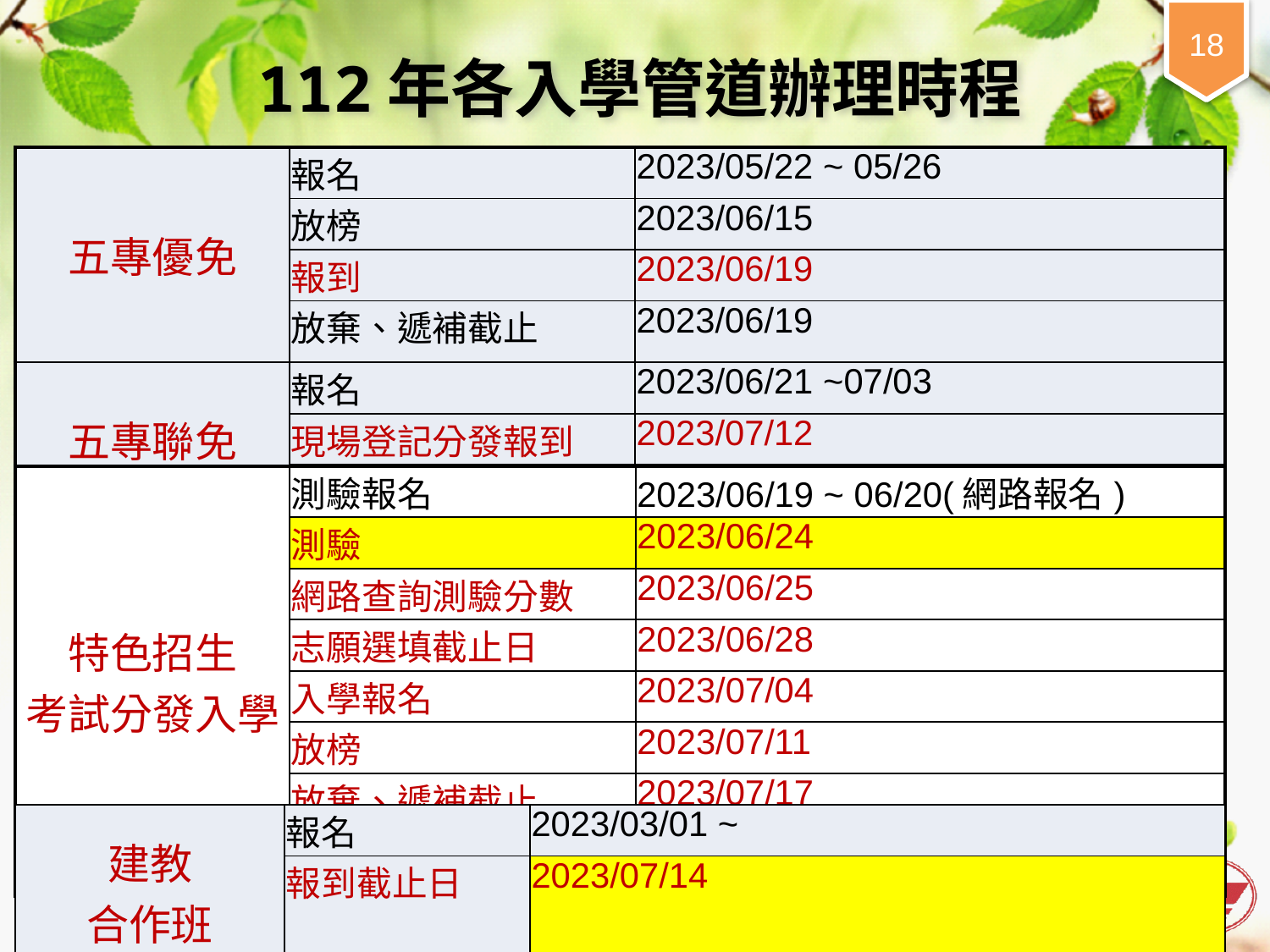

112年各入學管道辦理時程
| 五專優免 | 報名 | 2023/05/22 ~ 05/26 |
| --- | --- | --- |
|  | 放榜 | 2023/06/15 |
|  | 報到 | 2023/06/19 |
|  | 放棄、遞補截止 | 2023/06/19 |
| 五專聯免 | 報名 | 2023/06/21 ~07/03 |
|  | 現場登記分發報到 | 2023/07/12 |
|  | 放棄、遞補截止 | 2023/07/17 |
| 特色招生 考試分發入學 | 測驗報名 | 2023/06/19 ~ 06/20(網路報名) |
| --- | --- | --- |
|  | 測驗 | 2023/06/24 |
|  | 網路查詢測驗分數 | 2023/06/25 |
|  | 志願選填截止日 | 2023/06/28 |
|  | 入學報名 | 2023/07/04 |
|  | 放榜 | 2023/07/11 |
|  | 放棄、遞補截止 | 2023/07/17 |
| 建教 合作班 | 報名 | 2023/03/01 ~ |
| --- | --- | --- |
|  | 報到截止日 | 2023/07/14 |